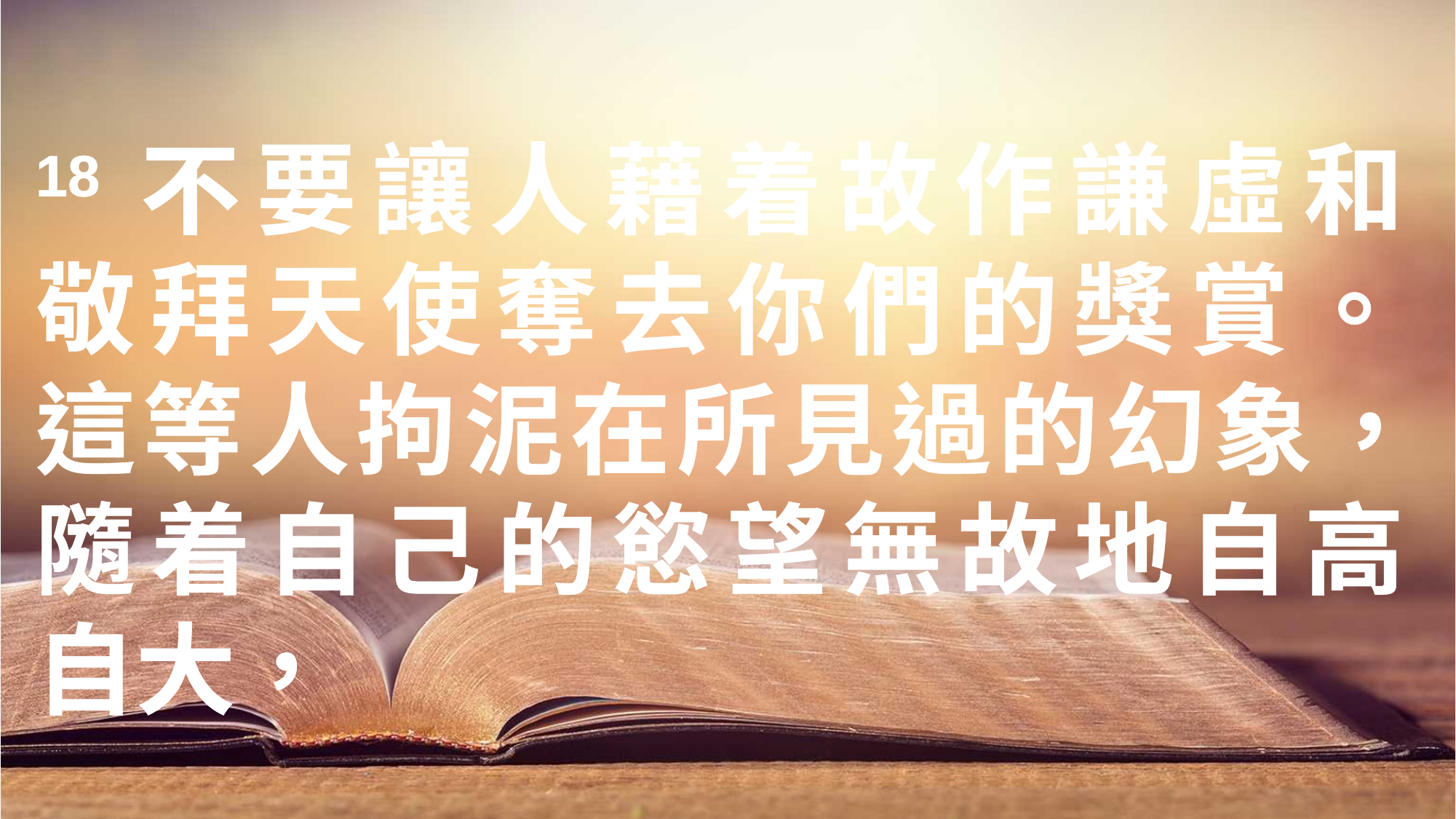

18不要讓人藉着故作謙虛和
敬拜天使奪去你們的獎賞。
這等人拘泥在所見過的幻象，隨着自己的慾望無故地自高
自大，